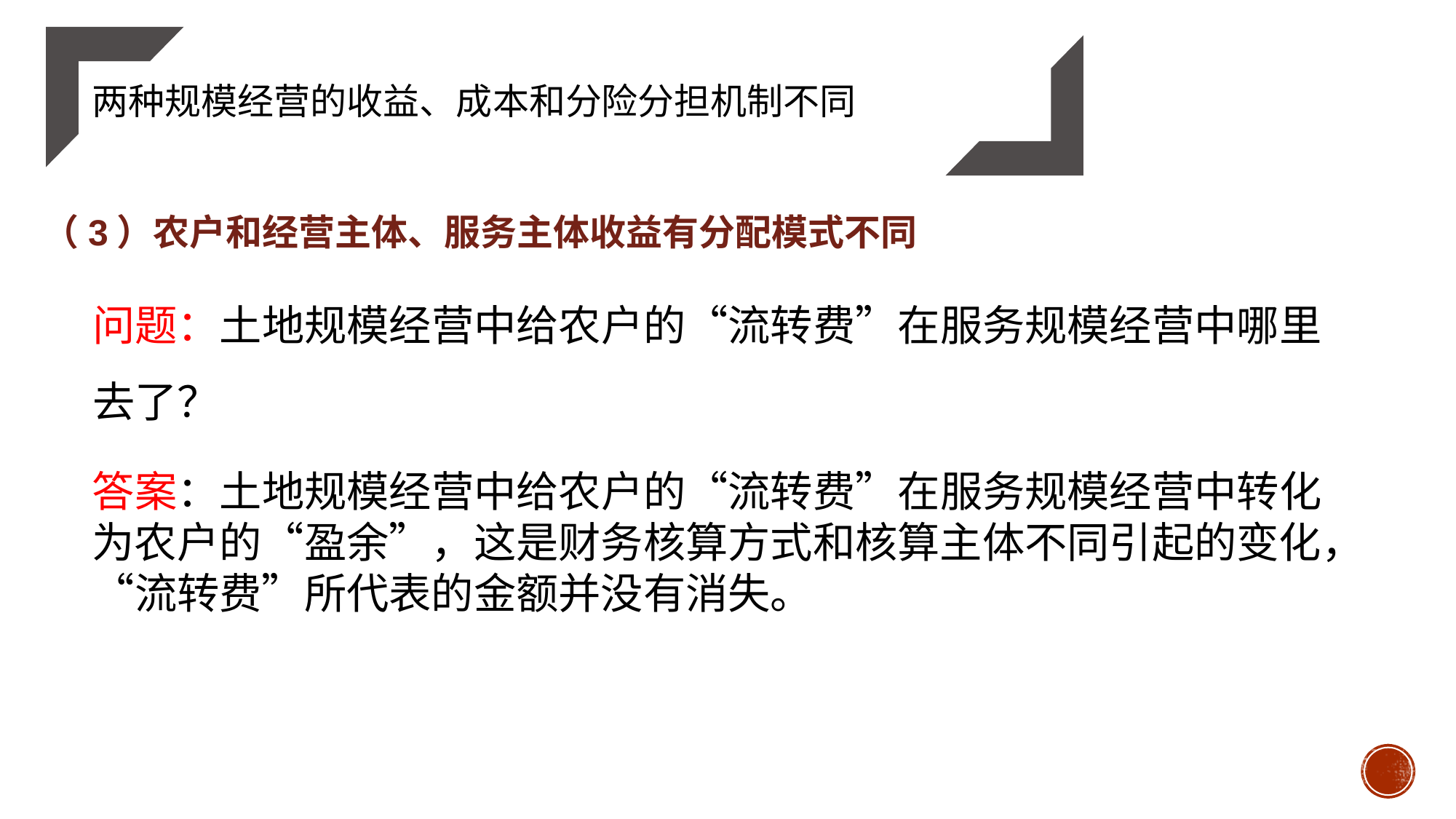

两种规模经营的收益、成本和分险分担机制不同
（3）农户和经营主体、服务主体收益有分配模式不同
问题：土地规模经营中给农户的“流转费”在服务规模经营中哪里去了？
答案：土地规模经营中给农户的“流转费”在服务规模经营中转化为农户的“盈余”，这是财务核算方式和核算主体不同引起的变化，“流转费”所代表的金额并没有消失。